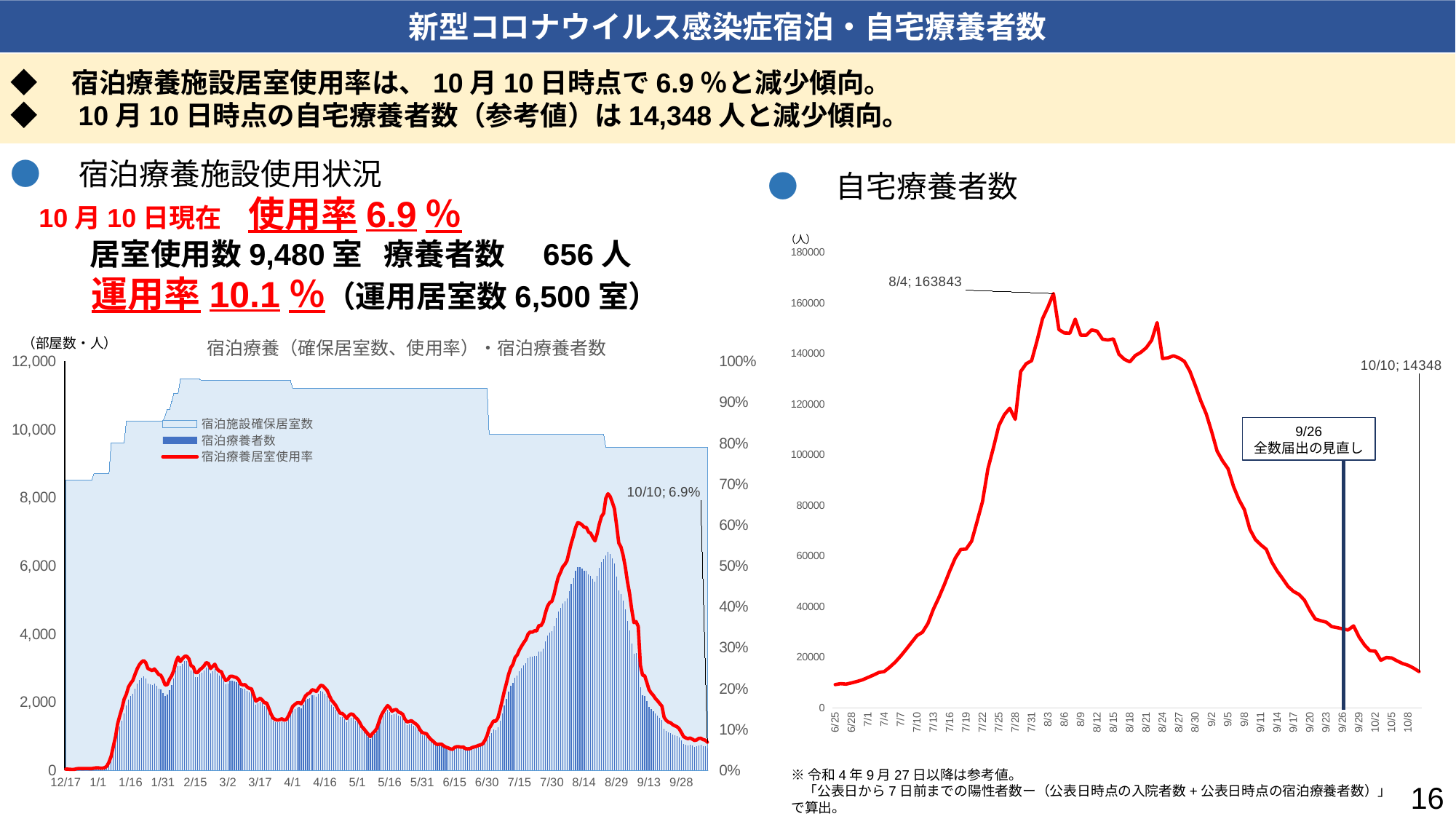

新型コロナウイルス感染症宿泊・自宅療養者数
◆　宿泊療養施設居室使用率は、10月10日時点で6.9％と減少傾向。
◆　10月10日時点の自宅療養者数（参考値）は14,348人と減少傾向。
●　宿泊療養施設使用状況
●　自宅療養者数
10月10日現在　使用率6.9％
　   居室使用数9,480室　療養者数　656人
　  運用率10.1％（運用居室数6,500室）

[unsupported chart]

### Chart: 宿泊療養（確保居室数、使用率）・宿泊療養者数

| Category | 宿泊施設確保居室数 | 宿泊療養者数 | 宿泊療養居室使用率 |
|---|---|---|---|
| 44547 | 8514.0 | 27.0 | 0.003171247357293869 |
| 44548 | 8514.0 | 27.0 | 0.003171247357293869 |
| 44549 | 8514.0 | 24.0 | 0.0028188865398167725 |
| 44550 | 8514.0 | 22.0 | 0.002583979328165375 |
| 44551 | 8514.0 | 24.0 | 0.0028188865398167725 |
| 44552 | 8514.0 | 36.0 | 0.004228329809725159 |
| 44553 | 8514.0 | 41.0 | 0.004815597838853653 |
| 44554 | 8514.0 | 41.0 | 0.004815597838853653 |
| 44555 | 8514.0 | 40.0 | 0.004698144233027954 |
| 44556 | 8514.0 | 42.0 | 0.004933051444679351 |
| 44557 | 8514.0 | 42.0 | 0.004933051444679351 |
| 44558 | 8514.0 | 40.0 | 0.004698144233027954 |
| 44559 | 8514.0 | 39.0 | 0.0045806906272022555 |
| 44560 | 8721.0 | 49.0 | 0.005618621717692925 |
| 44561 | 8721.0 | 56.0 | 0.006421281963077629 |
| 44562 | 8721.0 | 56.0 | 0.006421281963077629 |
| 44563 | 8721.0 | 50.0 | 0.005733287467033597 |
| 44564 | 8721.0 | 49.0 | 0.005618621717692925 |
| 44565 | 8721.0 | 62.0 | 0.00710927645912166 |
| 44566 | 8721.0 | 91.0 | 0.010434583190001148 |
| 44567 | 8721.0 | 182.0 | 0.020869166380002295 |
| 44568 | 9604.0 | 336.0 | 0.03498542274052478 |
| 44569 | 9604.0 | 564.0 | 0.05872553102873802 |
| 44570 | 9604.0 | 792.0 | 0.08246563931695126 |
| 44571 | 9604.0 | 1098.0 | 0.11432736359850063 |
| 44572 | 9604.0 | 1290.0 | 0.13431903373594337 |
| 44573 | 9604.0 | 1462.0 | 0.15222823823406914 |
| 44574 | 9604.0 | 1675.0 | 0.17440649729279467 |
| 44575 | 10242.0 | 1906.0 | 0.18609646553407538 |
| 44576 | 10242.0 | 2089.0 | 0.20396406951767232 |
| 44577 | 10242.0 | 2181.0 | 0.2129466900995899 |
| 44578 | 10242.0 | 2253.0 | 0.21997656707674282 |
| 44579 | 10242.0 | 2401.0 | 0.23442686975200155 |
| 44580 | 10242.0 | 2540.0 | 0.24799843780511618 |
| 44581 | 10242.0 | 2645.0 | 0.25825034173013084 |
| 44582 | 10242.0 | 2712.0 | 0.26479203280609254 |
| 44583 | 10242.0 | 2753.0 | 0.26879515719586017 |
| 44584 | 10242.0 | 2700.0 | 0.26362038664323373 |
| 44585 | 10242.0 | 2554.0 | 0.24936535832845147 |
| 44586 | 10242.0 | 2526.0 | 0.2466315172817809 |
| 44587 | 10242.0 | 2500.0 | 0.2440929505955868 |
| 44588 | 10242.0 | 2542.0 | 0.24819371216559266 |
| 44589 | 10242.0 | 2477.0 | 0.2418472954501074 |
| 44590 | 10242.0 | 2402.0 | 0.2345245069322398 |
| 44591 | 10242.0 | 2383.0 | 0.23266940050771334 |
| 44592 | 10242.0 | 2279.0 | 0.22251513376293694 |
| 44593 | 10423.0 | 2177.0 | 0.2088650100738751 |
| 44594 | 10597.0 | 2225.0 | 0.20996508445786544 |
| 44595 | 10597.0 | 2365.0 | 0.22317637067094462 |
| 44596 | 10825.0 | 2505.0 | 0.23140877598152426 |
| 44597 | 11062.0 | 2706.0 | 0.24462122581811607 |
| 44598 | 11062.0 | 2941.0 | 0.2658651238474055 |
| 44599 | 11062.0 | 3067.0 | 0.277255469173748 |
| 44600 | 11477.0 | 3057.0 | 0.26635880456565303 |
| 44601 | 11477.0 | 3136.0 | 0.27324213644680667 |
| 44602 | 11477.0 | 3201.0 | 0.2789056373616799 |
| 44603 | 11477.0 | 3205.0 | 0.27925416049490287 |
| 44604 | 11477.0 | 3130.0 | 0.2727193517469722 |
| 44605 | 11477.0 | 2937.0 | 0.25590311056896403 |
| 44606 | 11477.0 | 2908.0 | 0.2533763178530975 |
| 44607 | 11477.0 | 2750.0 | 0.23960965409079027 |
| 44608 | 11477.0 | 2748.0 | 0.23943539252417878 |
| 44609 | 11477.0 | 2826.0 | 0.24623159362202665 |
| 44610 | 11446.0 | 2864.0 | 0.2502184169142058 |
| 44611 | 11446.0 | 2929.0 | 0.25589725668355756 |
| 44612 | 11446.0 | 3020.0 | 0.26384763236065 |
| 44613 | 11446.0 | 2992.0 | 0.26140136292154464 |
| 44614 | 11446.0 | 2852.0 | 0.24917001572601782 |
| 44615 | 11446.0 | 2914.0 | 0.2545867551983226 |
| 44616 | 11446.0 | 2973.0 | 0.2597413943735803 |
| 44617 | 11446.0 | 2845.0 | 0.24855844836624147 |
| 44618 | 11446.0 | 2781.0 | 0.24296697536257209 |
| 44619 | 11446.0 | 2763.0 | 0.24139437358029006 |
| 44620 | 11446.0 | 2624.0 | 0.22925039315044557 |
| 44621 | 11446.0 | 2518.0 | 0.2199895159881181 |
| 44622 | 11446.0 | 2545.0 | 0.22234841866154115 |
| 44623 | 11446.0 | 2633.0 | 0.23003669404158658 |
| 44624 | 11446.0 | 2638.0 | 0.23047352786999825 |
| 44625 | 11446.0 | 2617.0 | 0.22863882579066924 |
| 44626 | 11446.0 | 2598.0 | 0.22697885724270486 |
| 44627 | 11446.0 | 2543.0 | 0.2221736851301765 |
| 44628 | 11446.0 | 2417.0 | 0.21116547265420235 |
| 44629 | 11446.0 | 2394.0 | 0.20915603704350866 |
| 44630 | 11446.0 | 2402.0 | 0.2098549711689673 |
| 44631 | 11446.0 | 2334.0 | 0.2039140311025686 |
| 44632 | 11446.0 | 2297.0 | 0.2006814607723222 |
| 44633 | 11446.0 | 2282.0 | 0.1993709592870872 |
| 44634 | 11446.0 | 2102.0 | 0.183644941464267 |
| 44635 | 11446.0 | 1939.0 | 0.16940415865804648 |
| 44636 | 11446.0 | 1980.0 | 0.1729861960510222 |
| 44637 | 11446.0 | 2022.0 | 0.17665560020968024 |
| 44638 | 11446.0 | 1966.0 | 0.1717630613314695 |
| 44639 | 11446.0 | 1894.0 | 0.16547265420234142 |
| 44640 | 11446.0 | 1888.0 | 0.16494845360824742 |
| 44641 | 11446.0 | 1738.0 | 0.15184343875589726 |
| 44642 | 11446.0 | 1581.0 | 0.13812685654377074 |
| 44643 | 11446.0 | 1466.0 | 0.1280796784903023 |
| 44644 | 11446.0 | 1426.0 | 0.12458500786300891 |
| 44645 | 11446.0 | 1408.0 | 0.12301240608072689 |
| 44646 | 11446.0 | 1422.0 | 0.12423554080027957 |
| 44647 | 11446.0 | 1446.0 | 0.1263323431766556 |
| 44648 | 11446.0 | 1413.0 | 0.12344923990913856 |
| 44649 | 11446.0 | 1418.0 | 0.12388607373755024 |
| 44650 | 11446.0 | 1516.0 | 0.132448016774419 |
| 44651 | 11446.0 | 1648.0 | 0.14398042984448717 |
| 44652 | 11216.0 | 1755.0 | 0.15647289586305277 |
| 44653 | 11216.0 | 1807.0 | 0.16110912981455064 |
| 44654 | 11216.0 | 1854.0 | 0.16529957203994294 |
| 44655 | 11216.0 | 1860.0 | 0.16583452211126962 |
| 44656 | 11216.0 | 1826.0 | 0.1628031383737518 |
| 44657 | 11216.0 | 1929.0 | 0.1719864479315264 |
| 44658 | 11216.0 | 2047.0 | 0.1825071326676177 |
| 44659 | 11216.0 | 2102.0 | 0.1874108416547789 |
| 44660 | 11216.0 | 2130.0 | 0.18990727532097004 |
| 44661 | 11216.0 | 2213.0 | 0.19730741797432239 |
| 44662 | 11216.0 | 2199.0 | 0.19605920114122682 |
| 44663 | 11216.0 | 2167.0 | 0.19320613409415122 |
| 44664 | 11216.0 | 2257.0 | 0.20123038516405137 |
| 44665 | 11216.0 | 2334.0 | 0.20809557774607704 |
| 44666 | 11216.0 | 2322.0 | 0.2070256776034237 |
| 44667 | 11216.0 | 2258.0 | 0.20131954350927247 |
| 44668 | 11216.0 | 2194.0 | 0.19561340941512126 |
| 44669 | 11216.0 | 2052.0 | 0.18295292439372327 |
| 44670 | 11216.0 | 1929.0 | 0.1719864479315264 |
| 44671 | 11216.0 | 1862.0 | 0.16601283880171183 |
| 44672 | 11216.0 | 1783.0 | 0.15896932952924395 |
| 44673 | 11216.0 | 1669.0 | 0.1488052781740371 |
| 44674 | 11216.0 | 1570.0 | 0.13997860199714693 |
| 44675 | 11216.0 | 1564.0 | 0.13944365192582026 |
| 44676 | 11216.0 | 1506.0 | 0.1342724679029957 |
| 44677 | 11216.0 | 1424.0 | 0.12696148359486448 |
| 44678 | 11216.0 | 1504.0 | 0.1340941512125535 |
| 44679 | 11216.0 | 1551.0 | 0.1382845934379458 |
| 44680 | 11216.0 | 1535.0 | 0.136858059914408 |
| 44681 | 11216.0 | 1461.0 | 0.13026034236804565 |
| 44682 | 11216.0 | 1408.0 | 0.12553495007132667 |
| 44683 | 11216.0 | 1323.0 | 0.1179564907275321 |
| 44684 | 11216.0 | 1204.0 | 0.10734664764621969 |
| 44685 | 11216.0 | 1141.0 | 0.10172967189728958 |
| 44686 | 11216.0 | 1066.0 | 0.09504279600570613 |
| 44687 | 11216.0 | 994.0 | 0.08862339514978602 |
| 44688 | 11216.0 | 929.0 | 0.0828281027104137 |
| 44689 | 11216.0 | 1016.0 | 0.0905848787446505 |
| 44690 | 11216.0 | 1074.0 | 0.09575606276747503 |
| 44691 | 11216.0 | 1157.0 | 0.10315620542082739 |
| 44692 | 11216.0 | 1342.0 | 0.11965049928673324 |
| 44693 | 11216.0 | 1505.0 | 0.1341833095577746 |
| 44694 | 11216.0 | 1612.0 | 0.14372325249643367 |
| 44695 | 11216.0 | 1701.0 | 0.15165834522111268 |
| 44696 | 11216.0 | 1780.0 | 0.1587018544935806 |
| 44697 | 11216.0 | 1720.0 | 0.15335235378031384 |
| 44698 | 11216.0 | 1625.0 | 0.14488231098430812 |
| 44699 | 11216.0 | 1659.0 | 0.14791369472182597 |
| 44700 | 11216.0 | 1673.0 | 0.14916191155492153 |
| 44701 | 11216.0 | 1603.0 | 0.14292082738944364 |
| 44702 | 11216.0 | 1580.0 | 0.14087018544935806 |
| 44703 | 11216.0 | 1540.0 | 0.13730385164051356 |
| 44704 | 11216.0 | 1407.0 | 0.12544579172610557 |
| 44705 | 11216.0 | 1332.0 | 0.11875891583452211 |
| 44706 | 11216.0 | 1346.0 | 0.12000713266761769 |
| 44707 | 11216.0 | 1367.0 | 0.12187945791726106 |
| 44708 | 11216.0 | 1317.0 | 0.11742154065620541 |
| 44709 | 11216.0 | 1278.0 | 0.11394436519258203 |
| 44710 | 11216.0 | 1218.0 | 0.10859486447931527 |
| 44711 | 11216.0 | 1117.0 | 0.09958987161198288 |
| 44712 | 11216.0 | 1040.0 | 0.09272467902995721 |
| 44713 | 11216.0 | 1022.0 | 0.09111982881597717 |
| 44714 | 11216.0 | 1006.0 | 0.08969329529243937 |
| 44715 | 11216.0 | 917.0 | 0.08175820256776034 |
| 44716 | 11216.0 | 853.0 | 0.07605206847360912 |
| 44717 | 11216.0 | 805.0 | 0.07177246790299573 |
| 44718 | 11216.0 | 747.0 | 0.06660128388017118 |
| 44719 | 11216.0 | 711.0 | 0.06339158345221113 |
| 44720 | 11216.0 | 724.0 | 0.0645506419400856 |
| 44721 | 11216.0 | 719.0 | 0.06410485021398003 |
| 44722 | 11216.0 | 674.0 | 0.06009272467902996 |
| 44723 | 11216.0 | 641.0 | 0.057150499286733235 |
| 44724 | 11216.0 | 621.0 | 0.05536733238231099 |
| 44725 | 11216.0 | 594.0 | 0.052960057061340944 |
| 44726 | 11216.0 | 580.0 | 0.05171184022824536 |
| 44727 | 11216.0 | 632.0 | 0.056348074179743225 |
| 44728 | 11216.0 | 654.0 | 0.0583095577746077 |
| 44729 | 11216.0 | 651.0 | 0.058042082738944366 |
| 44730 | 11216.0 | 637.0 | 0.05679386590584879 |
| 44731 | 11216.0 | 645.0 | 0.057507132667617686 |
| 44732 | 11216.0 | 599.0 | 0.0534058487874465 |
| 44733 | 11216.0 | 593.0 | 0.05287089871611983 |
| 44734 | 11216.0 | 597.0 | 0.05322753209700428 |
| 44735 | 11216.0 | 625.0 | 0.05572396576319544 |
| 44736 | 11216.0 | 646.0 | 0.0575962910128388 |
| 44737 | 11216.0 | 660.0 | 0.05884450784593438 |
| 44738 | 11216.0 | 686.0 | 0.06116262482168331 |
| 44739 | 11216.0 | 703.0 | 0.06267831669044223 |
| 44740 | 11216.0 | 731.0 | 0.06517475035663338 |
| 44741 | 11216.0 | 823.0 | 0.07337731811697575 |
| 44742 | 11216.0 | 950.0 | 0.08470042796005706 |
| 44743 | 9861.0 | 1014.0 | 0.1028293276543961 |
| 44744 | 9861.0 | 1098.0 | 0.11134773349558869 |
| 44745 | 9861.0 | 1193.0 | 0.12098164486360409 |
| 44746 | 9861.0 | 1187.0 | 0.12037318730351891 |
| 44747 | 9861.0 | 1262.0 | 0.1279789068045837 |
| 44748 | 9861.0 | 1457.0 | 0.1477537775073522 |
| 44749 | 9861.0 | 1679.0 | 0.170266707230504 |
| 44750 | 9861.0 | 1909.0 | 0.19359091370043607 |
| 44751 | 9861.0 | 2105.0 | 0.21346719399655206 |
| 44752 | 9861.0 | 2318.0 | 0.2350674373795761 |
| 44753 | 9861.0 | 2476.0 | 0.251090153128486 |
| 44754 | 9861.0 | 2560.0 | 0.25960855896967855 |
| 44755 | 9861.0 | 2722.0 | 0.2760369130919785 |
| 44756 | 9861.0 | 2786.0 | 0.28252712706622046 |
| 44757 | 9861.0 | 2908.0 | 0.29489909745461923 |
| 44758 | 9861.0 | 2998.0 | 0.30402596085589695 |
| 44759 | 9861.0 | 3081.0 | 0.31244295710374204 |
| 44760 | 9861.0 | 3154.0 | 0.3198458574181118 |
| 44761 | 9861.0 | 3286.0 | 0.3332319237399858 |
| 44762 | 9861.0 | 3339.0 | 0.33860663218740494 |
| 44763 | 9861.0 | 3333.0 | 0.33799817462731974 |
| 44764 | 9861.0 | 3368.0 | 0.34154751039448333 |
| 44765 | 9861.0 | 3367.0 | 0.3414461008011358 |
| 44766 | 9861.0 | 3495.0 | 0.3544265287496197 |
| 44767 | 9861.0 | 3492.0 | 0.3541222999695771 |
| 44768 | 9861.0 | 3582.0 | 0.3632491633708549 |
| 44769 | 9861.0 | 3791.0 | 0.38444376838048877 |
| 44770 | 9861.0 | 3957.0 | 0.4012777608761789 |
| 44771 | 9861.0 | 4045.0 | 0.4102018050907616 |
| 44772 | 9861.0 | 4076.0 | 0.41334550248453505 |
| 44773 | 9861.0 | 4236.0 | 0.42957103742013997 |
| 44774 | 9861.0 | 4469.0 | 0.45319947267011457 |
| 44775 | 9861.0 | 4661.0 | 0.4726701145928405 |
| 44776 | 9861.0 | 4775.0 | 0.48423080823445896 |
| 44777 | 9861.0 | 4904.0 | 0.4973126457762904 |
| 44778 | 9861.0 | 4965.0 | 0.5034986309704899 |
| 44779 | 9861.0 | 5052.0 | 0.512321265591725 |
| 44780 | 9861.0 | 5269.0 | 0.5343271473481391 |
| 44781 | 9861.0 | 5483.0 | 0.5560288003245107 |
| 44782 | 9861.0 | 5654.0 | 0.5733698407869384 |
| 44783 | 9861.0 | 5852.0 | 0.5934489402697495 |
| 44784 | 9861.0 | 5975.0 | 0.6059223202514958 |
| 44785 | 9861.0 | 5959.0 | 0.6042997667579353 |
| 44786 | 9861.0 | 5921.0 | 0.6004462022107291 |
| 44787 | 9861.0 | 5864.0 | 0.5946658553899199 |
| 44788 | 9861.0 | 5857.0 | 0.5939559882364872 |
| 44789 | 9861.0 | 5750.0 | 0.5831051617483014 |
| 44790 | 9861.0 | 5717.0 | 0.5797586451678329 |
| 44791 | 9861.0 | 5616.0 | 0.5695162762397323 |
| 44792 | 9861.0 | 5535.0 | 0.5613020991785823 |
| 44793 | 9861.0 | 5709.0 | 0.5789473684210527 |
| 44794 | 9861.0 | 5944.0 | 0.6027786228577223 |
| 44795 | 9861.0 | 6124.0 | 0.6210323496602779 |
| 44796 | 9861.0 | 6199.0 | 0.6286380691613427 |
| 44797 | 9480.0 | 6311.0 | 0.665717299578059 |
| 44798 | 9480.0 | 6414.0 | 0.6765822784810127 |
| 44799 | 9480.0 | 6350.0 | 0.669831223628692 |
| 44800 | 9480.0 | 6217.0 | 0.6558016877637131 |
| 44801 | 9480.0 | 6064.0 | 0.639662447257384 |
| 44802 | 9480.0 | 5678.0 | 0.5989451476793249 |
| 44803 | 9480.0 | 5272.0 | 0.5561181434599156 |
| 44804 | 9480.0 | 5180.0 | 0.5464135021097046 |
| 44805 | 9480.0 | 4989.0 | 0.5262658227848102 |
| 44806 | 9480.0 | 4721.0 | 0.4979957805907173 |
| 44807 | 9480.0 | 4382.0 | 0.4622362869198312 |
| 44808 | 9480.0 | 4104.0 | 0.43291139240506327 |
| 44809 | 9480.0 | 3726.0 | 0.3930379746835443 |
| 44810 | 9480.0 | 3427.0 | 0.36149789029535867 |
| 44811 | 9480.0 | 3449.0 | 0.3638185654008439 |
| 44812 | 9480.0 | 3339.0 | 0.3522151898734177 |
| 44813 | 9480.0 | 2441.0 | 0.25748945147679325 |
| 44814 | 9480.0 | 2208.0 | 0.23291139240506328 |
| 44815 | 9480.0 | 2195.0 | 0.23154008438818566 |
| 44816 | 9480.0 | 2039.0 | 0.215084388185654 |
| 44817 | 9480.0 | 1871.0 | 0.19736286919831222 |
| 44818 | 9480.0 | 1796.0 | 0.18945147679324895 |
| 44819 | 9480.0 | 1741.0 | 0.18364978902953585 |
| 44820 | 9480.0 | 1665.0 | 0.17563291139240506 |
| 44821 | 9480.0 | 1611.0 | 0.16993670886075948 |
| 44822 | 9480.0 | 1548.0 | 0.16329113924050634 |
| 44823 | 9480.0 | 1489.0 | 0.15706751054852322 |
| 44824 | 9480.0 | 1232.0 | 0.12995780590717299 |
| 44825 | 9480.0 | 1159.0 | 0.12225738396624472 |
| 44826 | 9480.0 | 1121.0 | 0.11824894514767932 |
| 44827 | 9480.0 | 1104.0 | 0.11645569620253164 |
| 44828 | 9480.0 | 1061.0 | 0.1119198312236287 |
| 44829 | 9480.0 | 1036.0 | 0.10928270042194092 |
| 44830 | 9480.0 | 1012.0 | 0.10675105485232067 |
| 44831 | 9480.0 | 967.0 | 0.1020042194092827 |
| 44832 | 9480.0 | 878.0 | 0.09261603375527426 |
| 44833 | 9480.0 | 786.0 | 0.08291139240506329 |
| 44834 | 9480.0 | 756.0 | 0.07974683544303797 |
| 44835 | 9480.0 | 737.0 | 0.07774261603375528 |
| 44836 | 9480.0 | 753.0 | 0.07943037974683544 |
| 44837 | 9480.0 | 728.0 | 0.07679324894514768 |
| 44838 | 9480.0 | 695.0 | 0.07331223628691984 |
| 44839 | 9480.0 | 707.0 | 0.07457805907172996 |
| 44840 | 9480.0 | 743.0 | 0.07837552742616034 |
| 44841 | 9480.0 | 748.0 | 0.07890295358649789 |
| 44842 | 9480.0 | 716.0 | 0.07552742616033756 |
| 44843 | 9480.0 | 704.0 | 0.07426160337552742 |
| 44844 | 9480.0 | 656.0 | 0.06919831223628692 |
9/26
全数届出の見直し
※令和4年9月27日以降は参考値。
   「公表日から7日前までの陽性者数ー（公表日時点の入院者数+公表日時点の宿泊療養者数）」で算出。
16